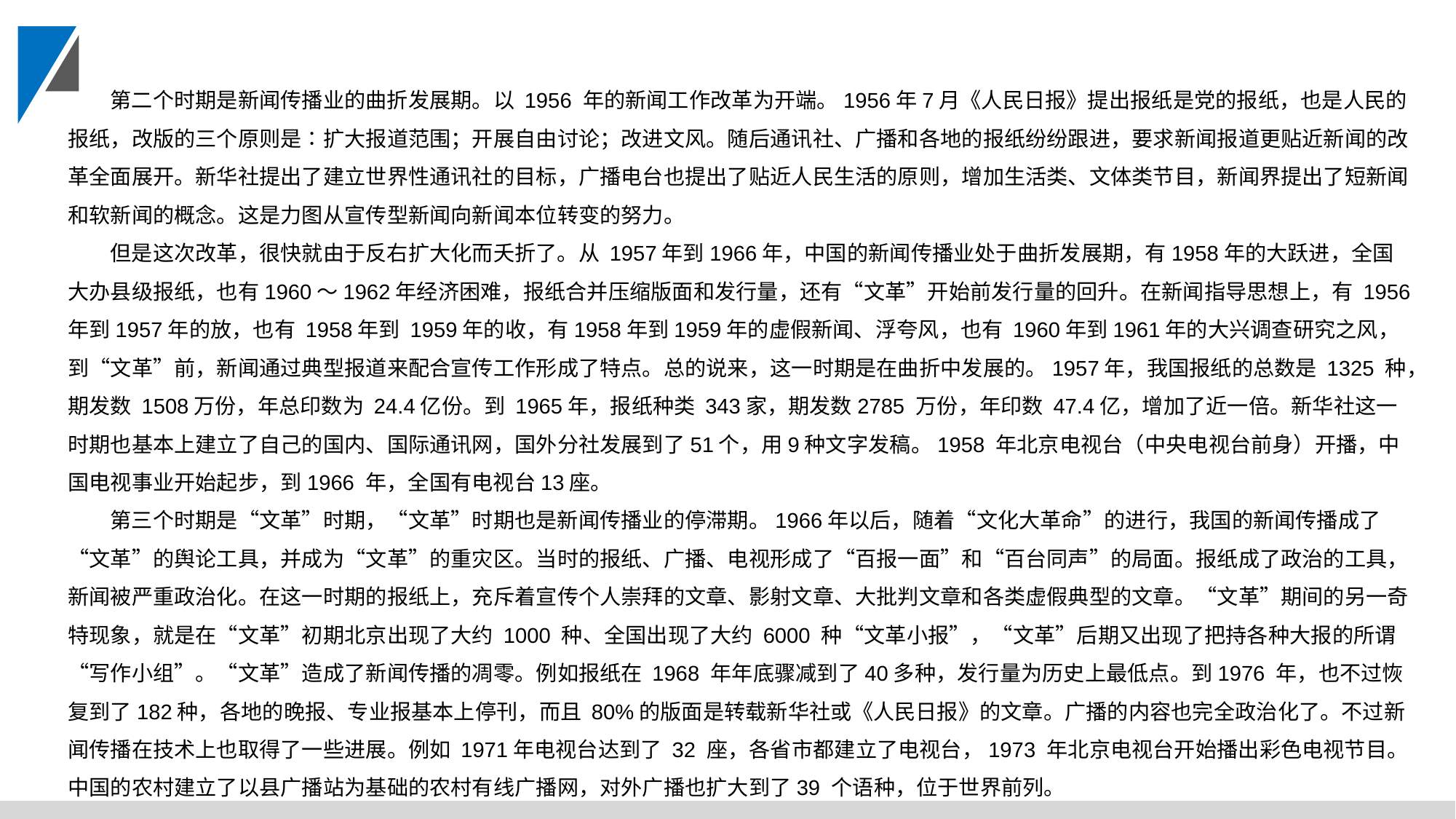

第二个时期是新闻传播业的曲折发展期。以 1956 年的新闻工作改革为开端。1956年7月《人民日报》提出报纸是党的报纸，也是人民的报纸，改版的三个原则是∶扩大报道范围；开展自由讨论；改进文风。随后通讯社、广播和各地的报纸纷纷跟进，要求新闻报道更贴近新闻的改革全面展开。新华社提出了建立世界性通讯社的目标，广播电台也提出了贴近人民生活的原则，增加生活类、文体类节目，新闻界提出了短新闻和软新闻的概念。这是力图从宣传型新闻向新闻本位转变的努力。
但是这次改革，很快就由于反右扩大化而夭折了。从 1957年到1966年，中国的新闻传播业处于曲折发展期，有1958年的大跃进，全国大办县级报纸，也有1960～1962年经济困难，报纸合并压缩版面和发行量，还有“文革”开始前发行量的回升。在新闻指导思想上，有 1956年到1957年的放，也有 1958年到 1959年的收，有1958年到1959年的虚假新闻、浮夸风，也有 1960年到1961年的大兴调查研究之风，到“文革”前，新闻通过典型报道来配合宣传工作形成了特点。总的说来，这一时期是在曲折中发展的。1957年，我国报纸的总数是 1325 种，期发数 1508万份，年总印数为 24.4亿份。到 1965年，报纸种类 343家，期发数2785 万份，年印数 47.4亿，增加了近一倍。新华社这一时期也基本上建立了自己的国内、国际通讯网，国外分社发展到了51个，用9种文字发稿。1958 年北京电视台（中央电视台前身）开播，中国电视事业开始起步，到1966 年，全国有电视台13座。
第三个时期是“文革”时期，“文革”时期也是新闻传播业的停滞期。1966年以后，随着“文化大革命”的进行，我国的新闻传播成了“文革”的舆论工具，并成为“文革”的重灾区。当时的报纸、广播、电视形成了“百报一面”和“百台同声”的局面。报纸成了政治的工具，新闻被严重政治化。在这一时期的报纸上，充斥着宣传个人崇拜的文章、影射文章、大批判文章和各类虚假典型的文章。“文革”期间的另一奇特现象，就是在“文革”初期北京出现了大约 1000 种、全国出现了大约 6000 种“文革小报”，“文革”后期又出现了把持各种大报的所谓“写作小组”。“文革”造成了新闻传播的凋零。例如报纸在 1968 年年底骤减到了40多种，发行量为历史上最低点。到1976 年，也不过恢复到了182种，各地的晚报、专业报基本上停刊，而且 80%的版面是转载新华社或《人民日报》的文章。广播的内容也完全政治化了。不过新闻传播在技术上也取得了一些进展。例如 1971年电视台达到了 32 座，各省市都建立了电视台，1973 年北京电视台开始播出彩色电视节目。中国的农村建立了以县广播站为基础的农村有线广播网，对外广播也扩大到了39 个语种，位于世界前列。